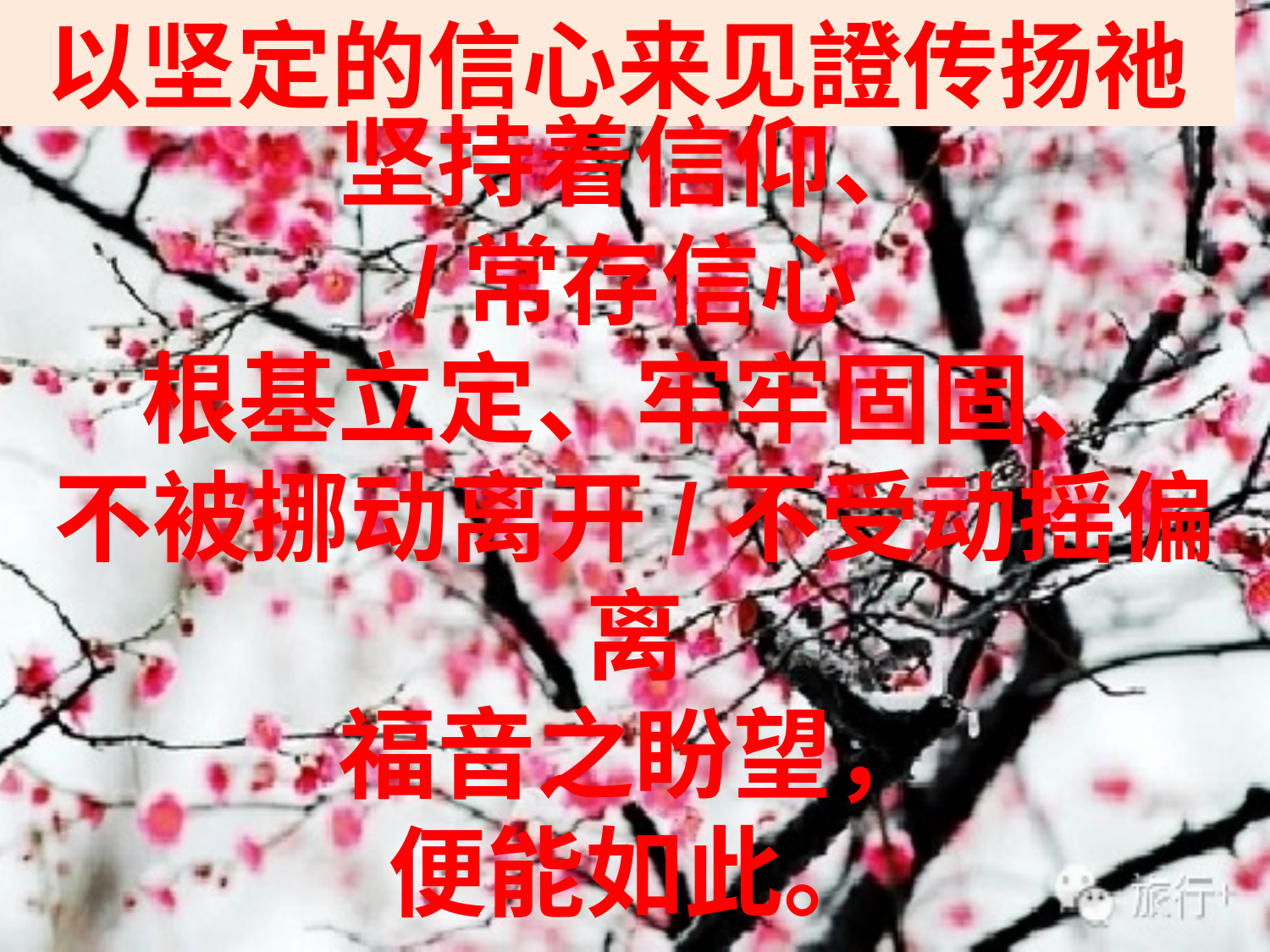

以坚定的信心来见證传扬祂
坚持着信仰、
/常存信心
根基立定、牢牢固固、
不被挪动离开/不受动摇偏离
福音之盼望，
便能如此。